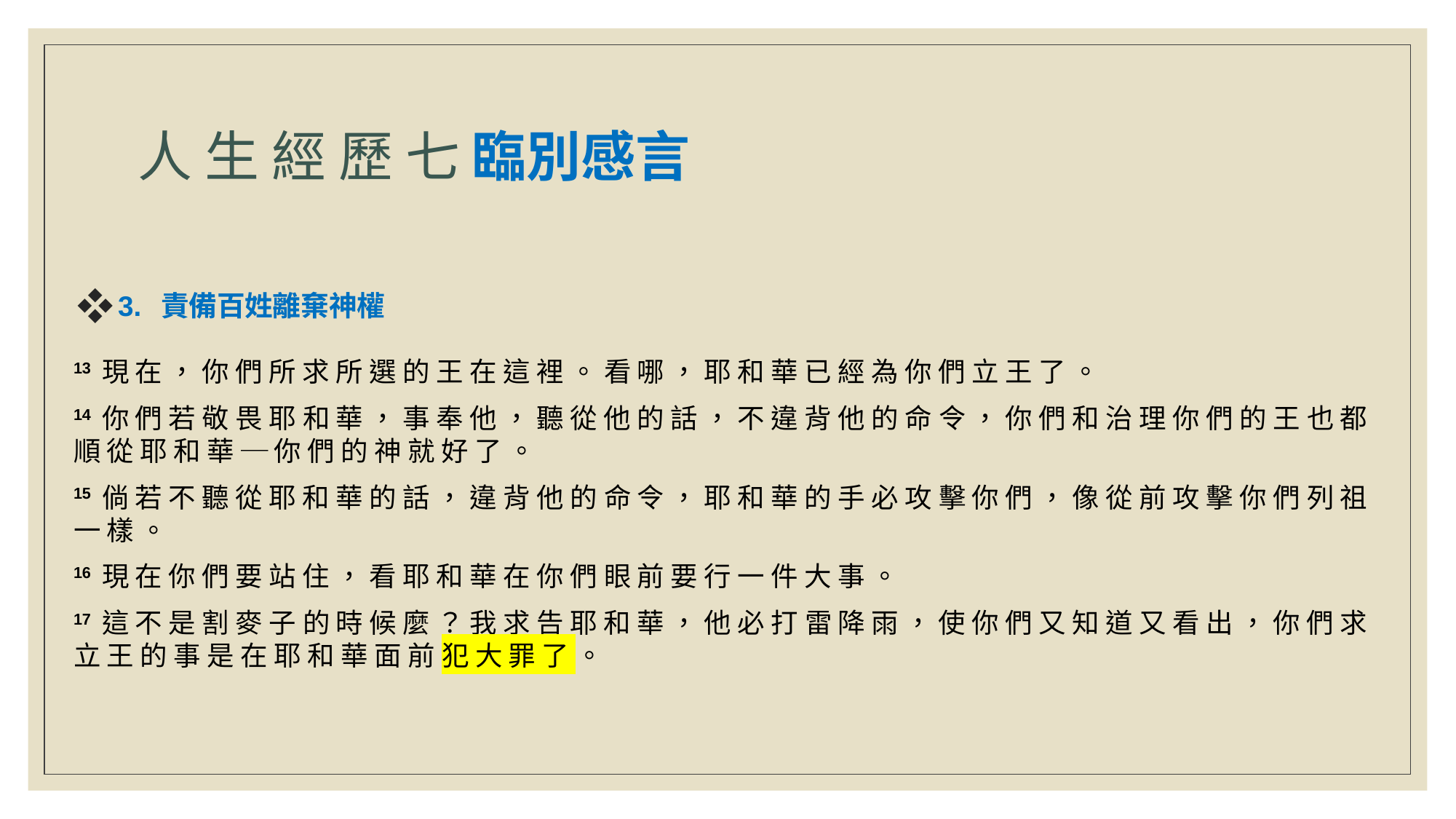

# 人 生 經 歷 七 臨別感言

3. 責備百姓離棄神權
13 現 在 ， 你 們 所 求 所 選 的 王 在 這 裡 。 看 哪 ， 耶 和 華 已 經 為 你 們 立 王 了 。
14 你 們 若 敬 畏 耶 和 華 ， 事 奉 他 ， 聽 從 他 的 話 ， 不 違 背 他 的 命 令 ， 你 們 和 治 理 你 們 的 王 也 都 順 從 耶 和 華 ─ 你 們 的 神 就 好 了 。
15 倘 若 不 聽 從 耶 和 華 的 話 ， 違 背 他 的 命 令 ， 耶 和 華 的 手 必 攻 擊 你 們 ， 像 從 前 攻 擊 你 們 列 祖 一 樣 。
16 現 在 你 們 要 站 住 ， 看 耶 和 華 在 你 們 眼 前 要 行 一 件 大 事 。
17 這 不 是 割 麥 子 的 時 候 麼 ？ 我 求 告 耶 和 華 ， 他 必 打 雷 降 雨 ， 使 你 們 又 知 道 又 看 出 ， 你 們 求 立 王 的 事 是 在 耶 和 華 面 前 犯 大 罪 了 。